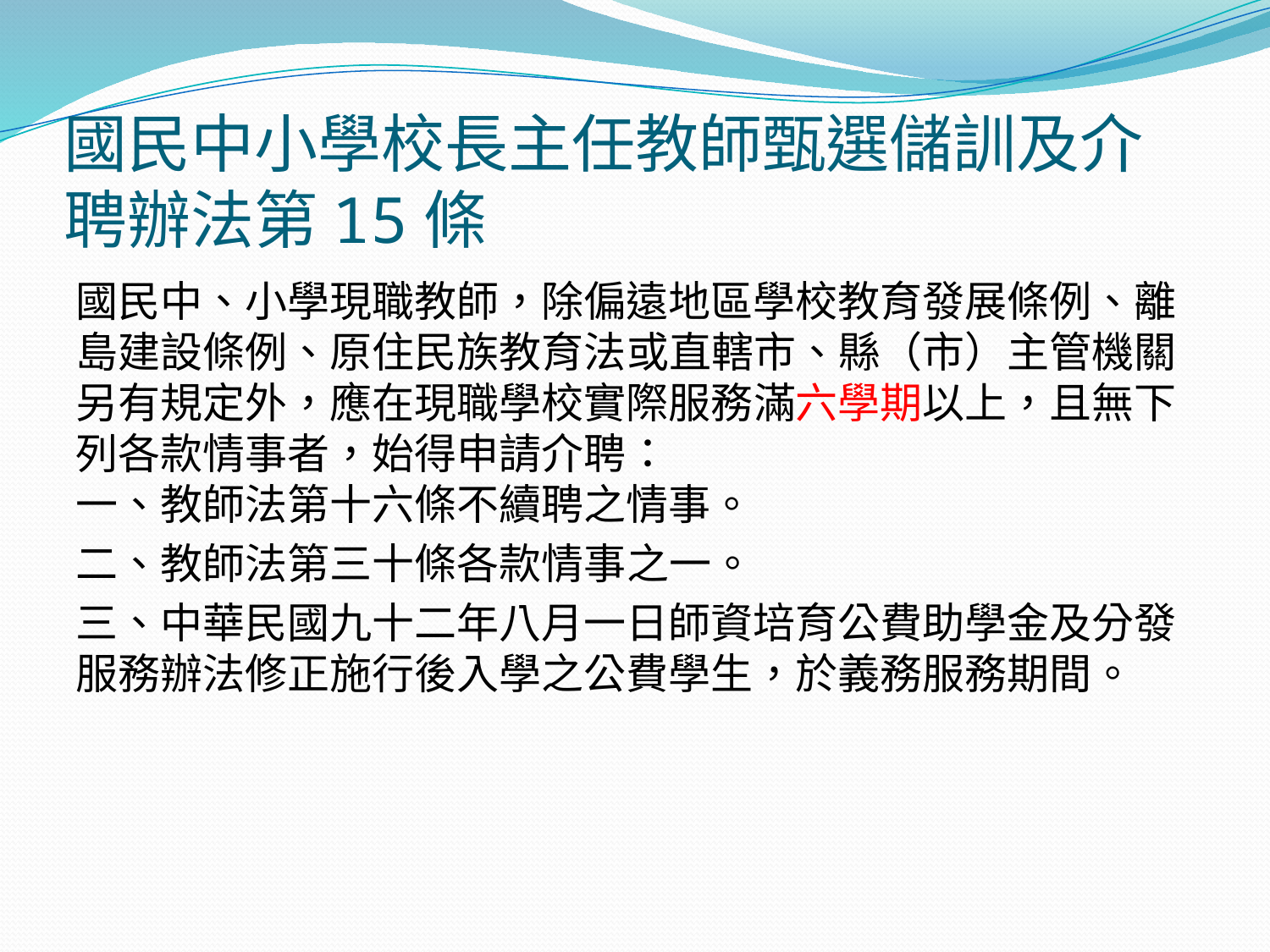

# 國民中小學校長主任教師甄選儲訓及介聘辦法第15條
國民中、小學現職教師，除偏遠地區學校教育發展條例、離島建設條例、原住民族教育法或直轄市、縣（市）主管機關另有規定外，應在現職學校實際服務滿六學期以上，且無下列各款情事者，始得申請介聘：
一、教師法第十六條不續聘之情事。
二、教師法第三十條各款情事之一。
三、中華民國九十二年八月一日師資培育公費助學金及分發服務辦法修正施行後入學之公費學生，於義務服務期間。